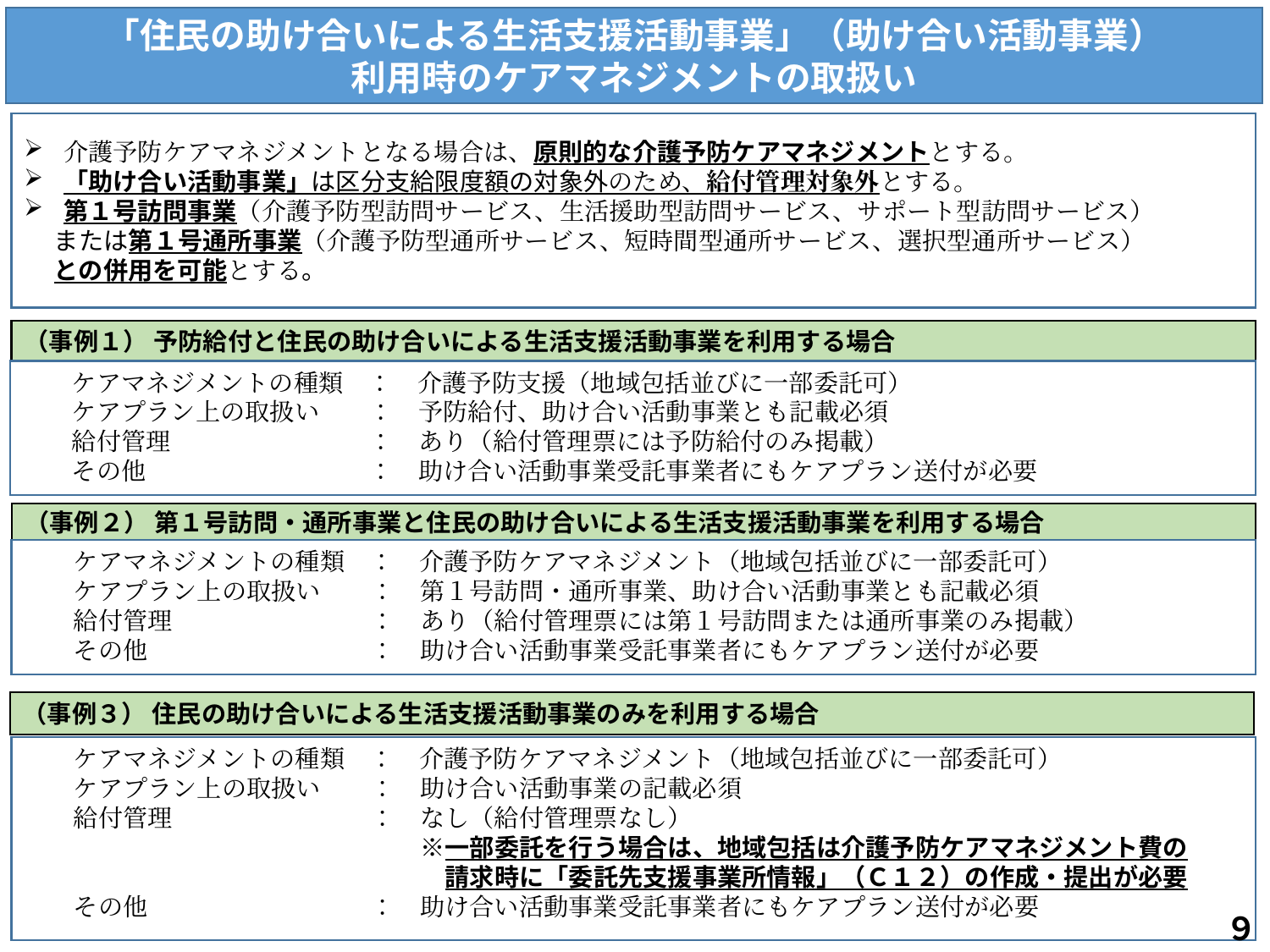

「住民の助け合いによる生活支援活動事業」（助け合い活動事業）
利用時のケアマネジメントの取扱い
介護予防ケアマネジメントとなる場合は、原則的な介護予防ケアマネジメントとする。
「助け合い活動事業」は区分支給限度額の対象外のため、給付管理対象外とする。
第１号訪問事業（介護予防型訪問サービス、生活援助型訪問サービス、サポート型訪問サービス）
　 または第１号通所事業（介護予防型通所サービス、短時間型通所サービス、選択型通所サービス）
　 との併用を可能とする。
（事例１） 予防給付と住民の助け合いによる生活支援活動事業を利用する場合
　　ケアマネジメントの種類　：　介護予防支援（地域包括並びに一部委託可）
　　ケアプラン上の取扱い　　：　予防給付、助け合い活動事業とも記載必須
　　給付管理　　　　　　　　：　あり（給付管理票には予防給付のみ掲載）
　　その他　　　　　　　　　：　助け合い活動事業受託事業者にもケアプラン送付が必要
（事例２） 第１号訪問・通所事業と住民の助け合いによる生活支援活動事業を利用する場合
　　ケアマネジメントの種類　：　介護予防ケアマネジメント（地域包括並びに一部委託可）
　　ケアプラン上の取扱い　　：　第１号訪問・通所事業、助け合い活動事業とも記載必須
　　給付管理　　　　　　　　：　あり（給付管理票には第１号訪問または通所事業のみ掲載）
　　その他　　　　　　　　　：　助け合い活動事業受託事業者にもケアプラン送付が必要
（事例３） 住民の助け合いによる生活支援活動事業のみを利用する場合
　　ケアマネジメントの種類　：　介護予防ケアマネジメント（地域包括並びに一部委託可）
　　ケアプラン上の取扱い　　：　助け合い活動事業の記載必須
　　給付管理　　　　　　　　：　なし（給付管理票なし）
　　　　　　　　　　　　　　　　※一部委託を行う場合は、地域包括は介護予防ケアマネジメント費の
　　　　　　　　　　　　　　　　　請求時に「委託先支援事業所情報」（Ｃ１２）の作成・提出が必要
　　その他　　　　　　　　　：　助け合い活動事業受託事業者にもケアプラン送付が必要

１０
９